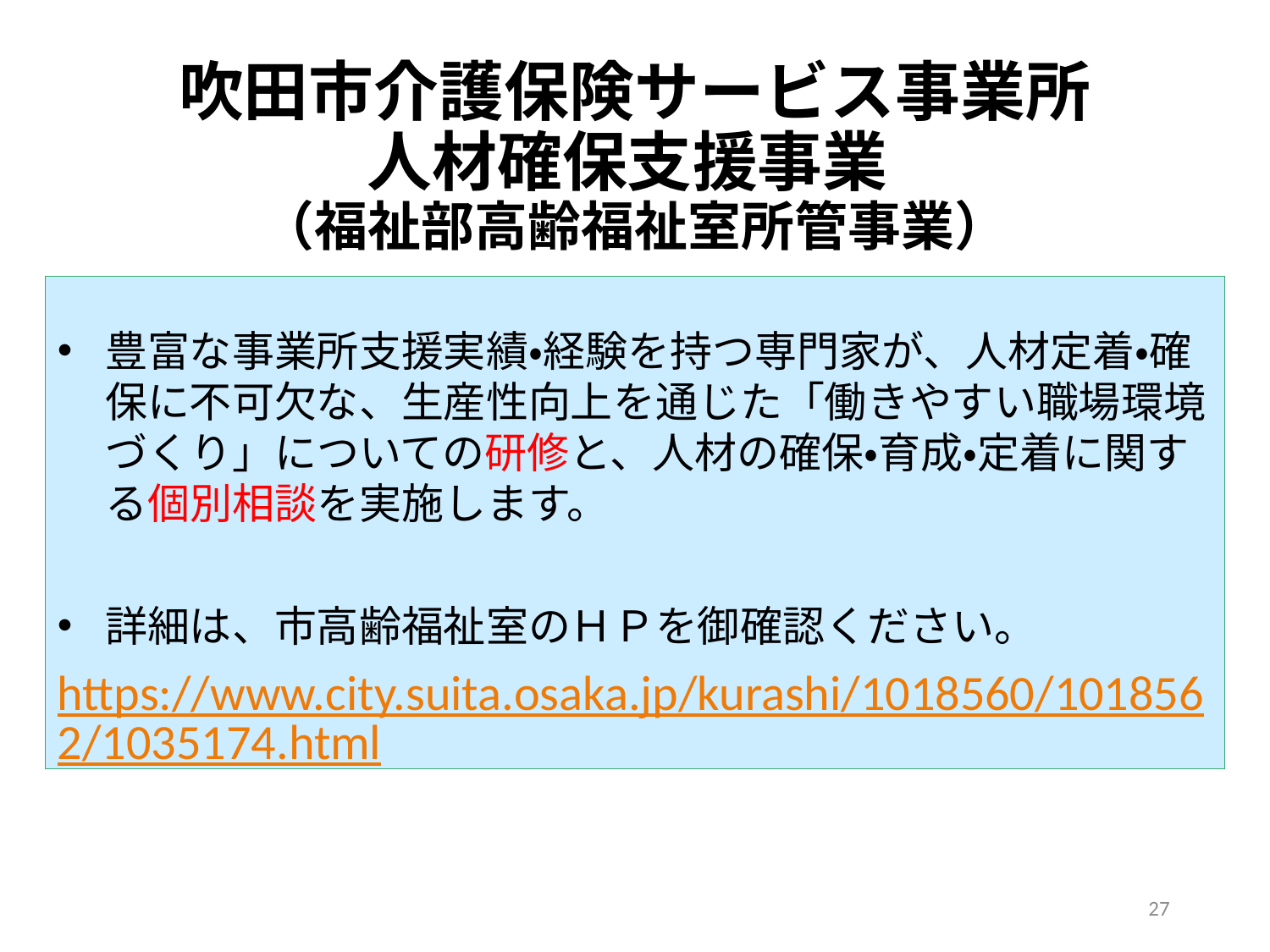

# 吹田市介護保険サービス事業所 人材確保支援事業 （福祉部高齢福祉室所管事業）
豊富な事業所支援実績・経験を持つ専門家が、人材定着・確保に不可欠な、生産性向上を通じた「働きやすい職場環境づくり」についての研修と、人材の確保・育成・定着に関する個別相談を実施します。

詳細は、市高齢福祉室のＨＰを御確認ください。
https://www.city.suita.osaka.jp/kurashi/1018560/1018562/1035174.html
27